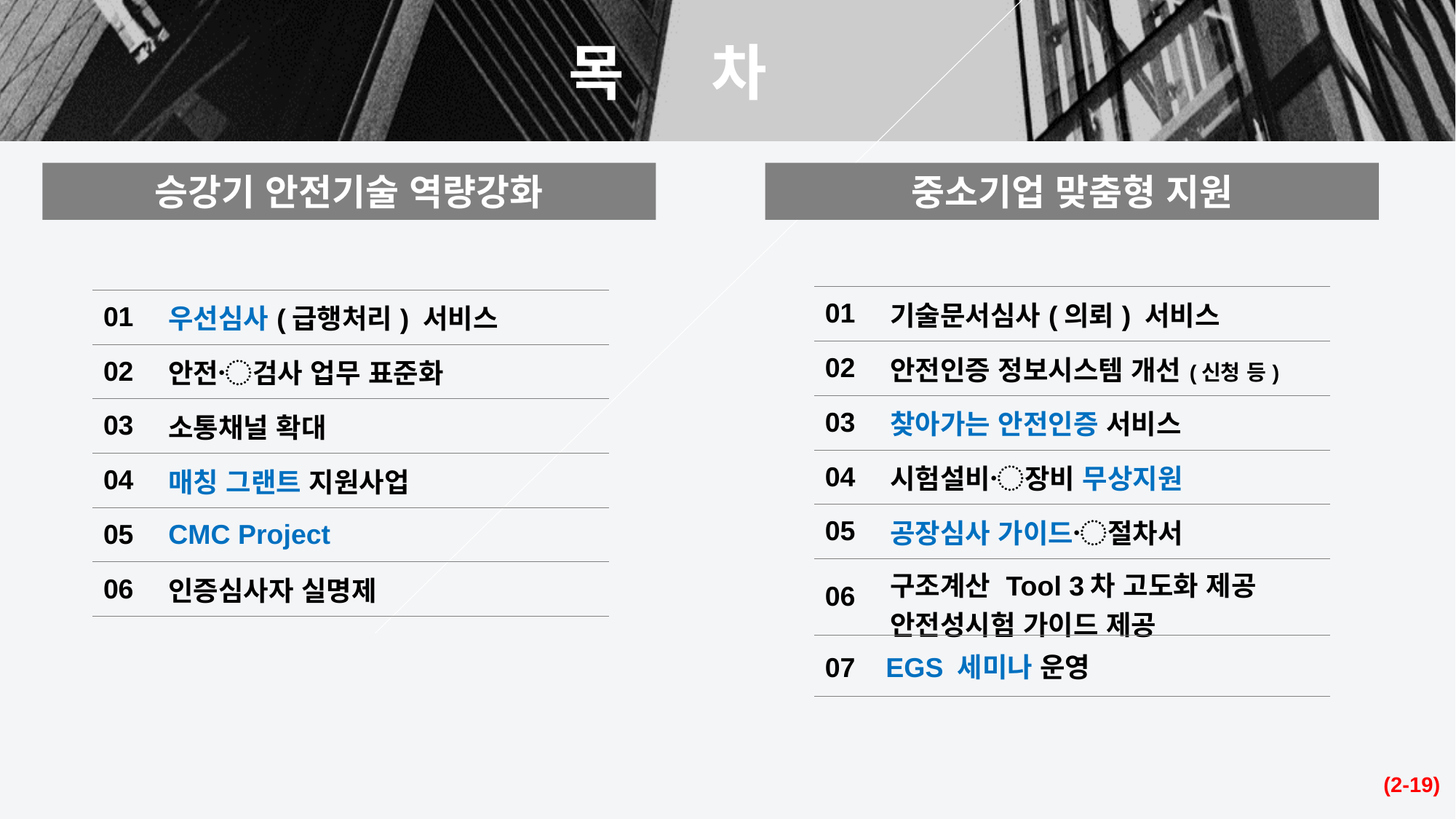

목   차
중소기업 맞춤형 지원
승강기 안전기술 역량강화
| 01 | 기술문서심사(의뢰) 서비스 |  |
| --- | --- | --- |
| 02 | 안전인증 정보시스템 개선(신청 등) |  |
| 03 | 찾아가는 안전인증 서비스 |  |
| 04 | 시험설비〮장비 무상지원 |  |
| 05 | 공장심사 가이드〮절차서 |  |
| 06 | 구조계산 Tool 3차 고도화 제공 안전성시험 가이드 제공 |  |
| 07 EGS 세미나 운영 |  |  |
| 01 | 우선심사(급행처리) 서비스 |  |
| --- | --- | --- |
| 02 | 안전〮검사 업무 표준화 |  |
| 03 | 소통채널 확대 |  |
| 04 | 매칭 그랜트 지원사업 |  |
| 05 | CMC Project |  |
| 06 | 인증심사자 실명제 |  |
(2-19)